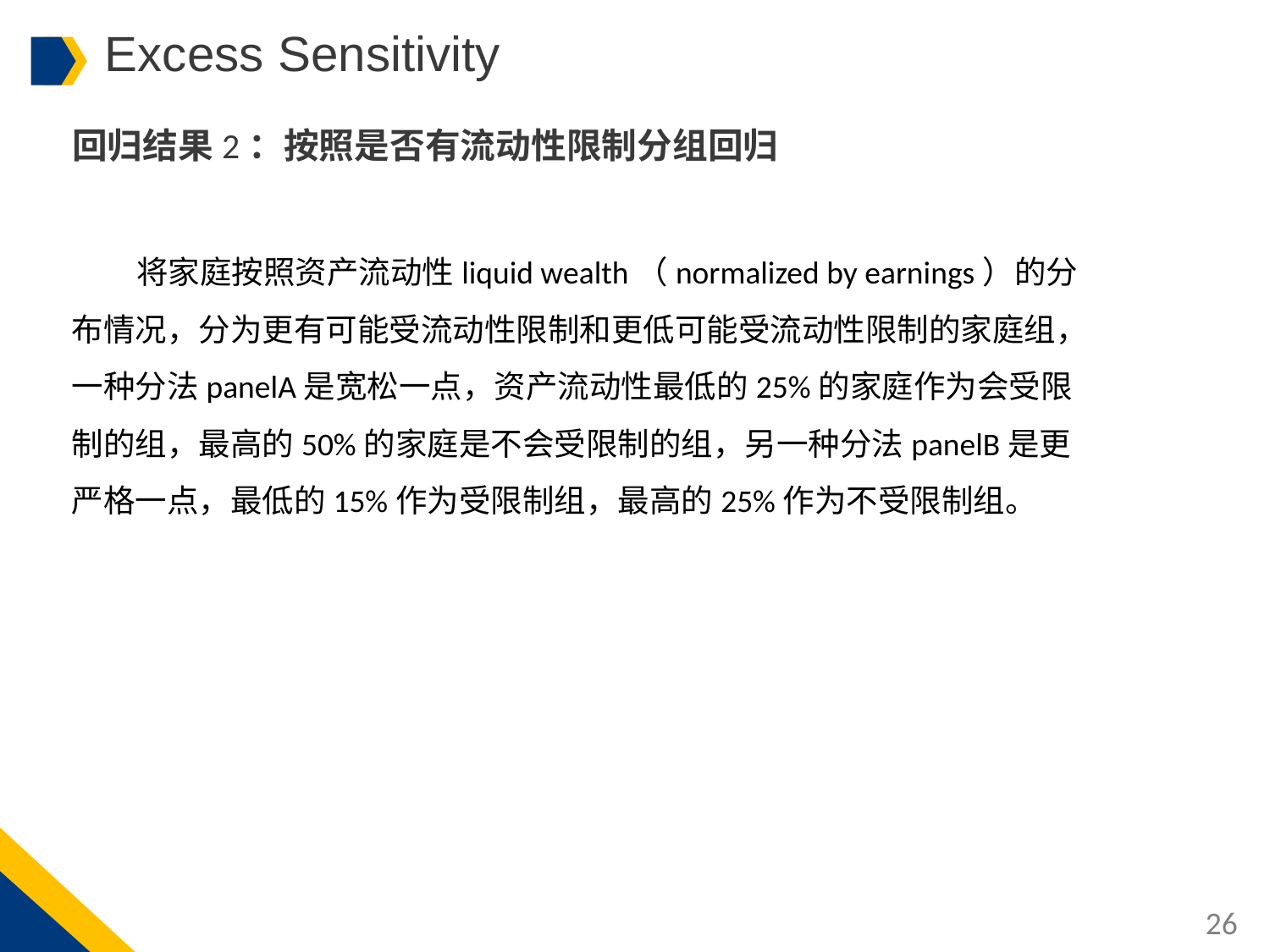

Excess Sensitivity

回归结果2：按照是否有流动性限制分组回归
        将家庭按照资产流动性liquid wealth（normalized by earnings）的分布情况，分为更有可能受流动性限制和更低可能受流动性限制的家庭组，一种分法panelA是宽松一点，资产流动性最低的25%的家庭作为会受限制的组，最高的50%的家庭是不会受限制的组，另一种分法panelB是更严格一点，最低的15%作为受限制组，最高的25%作为不受限制组。